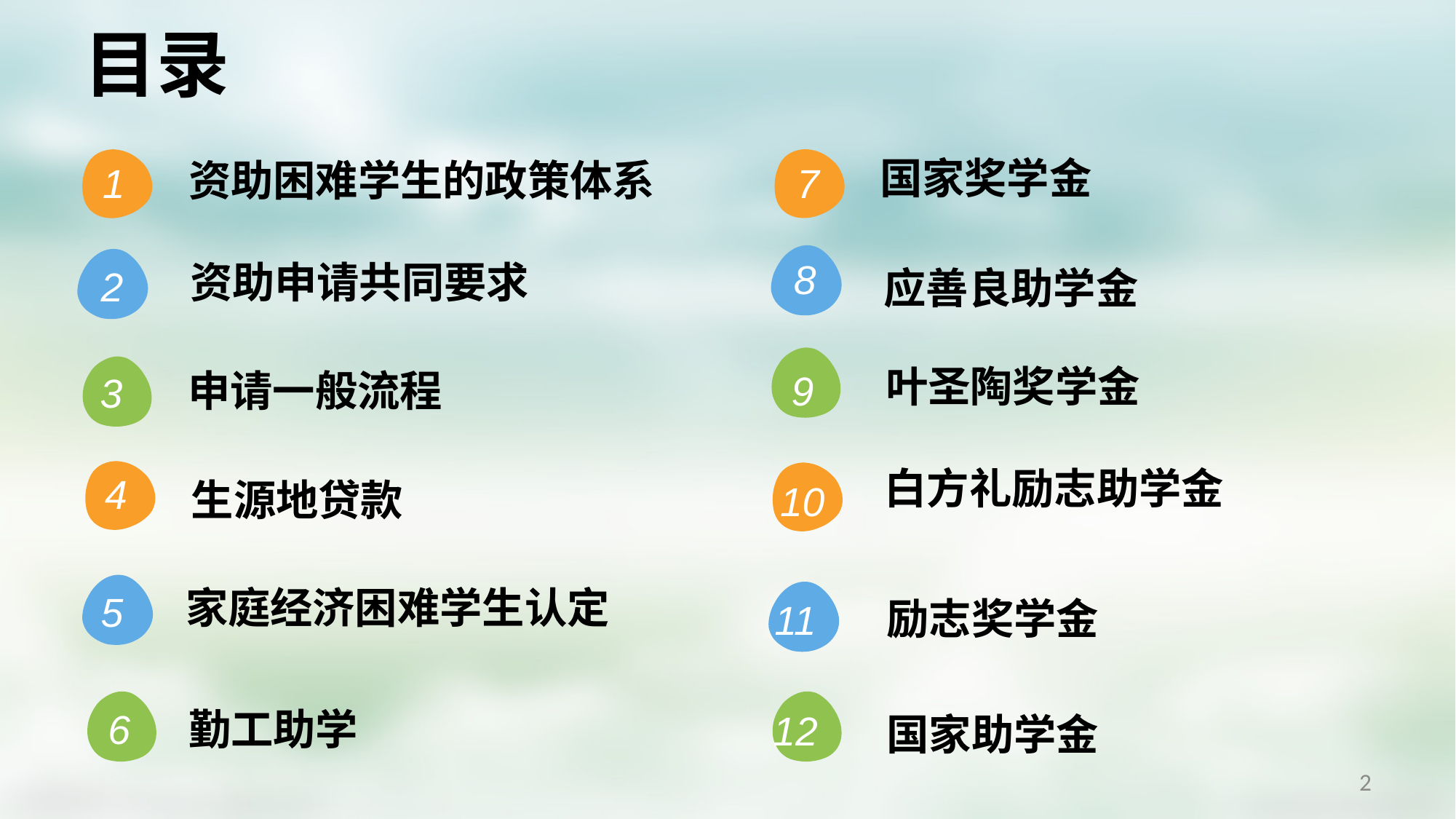

目录
国家奖学金
资助困难学生的政策体系

1

7

8
资助申请共同要求

2
应善良助学金

叶圣陶奖学金
申请一般流程
9

3
白方礼励志助学金

4
生源地贷款
10
家庭经济困难学生认定

5

励志奖学金
11

勤工助学
6
12
国家助学金
2